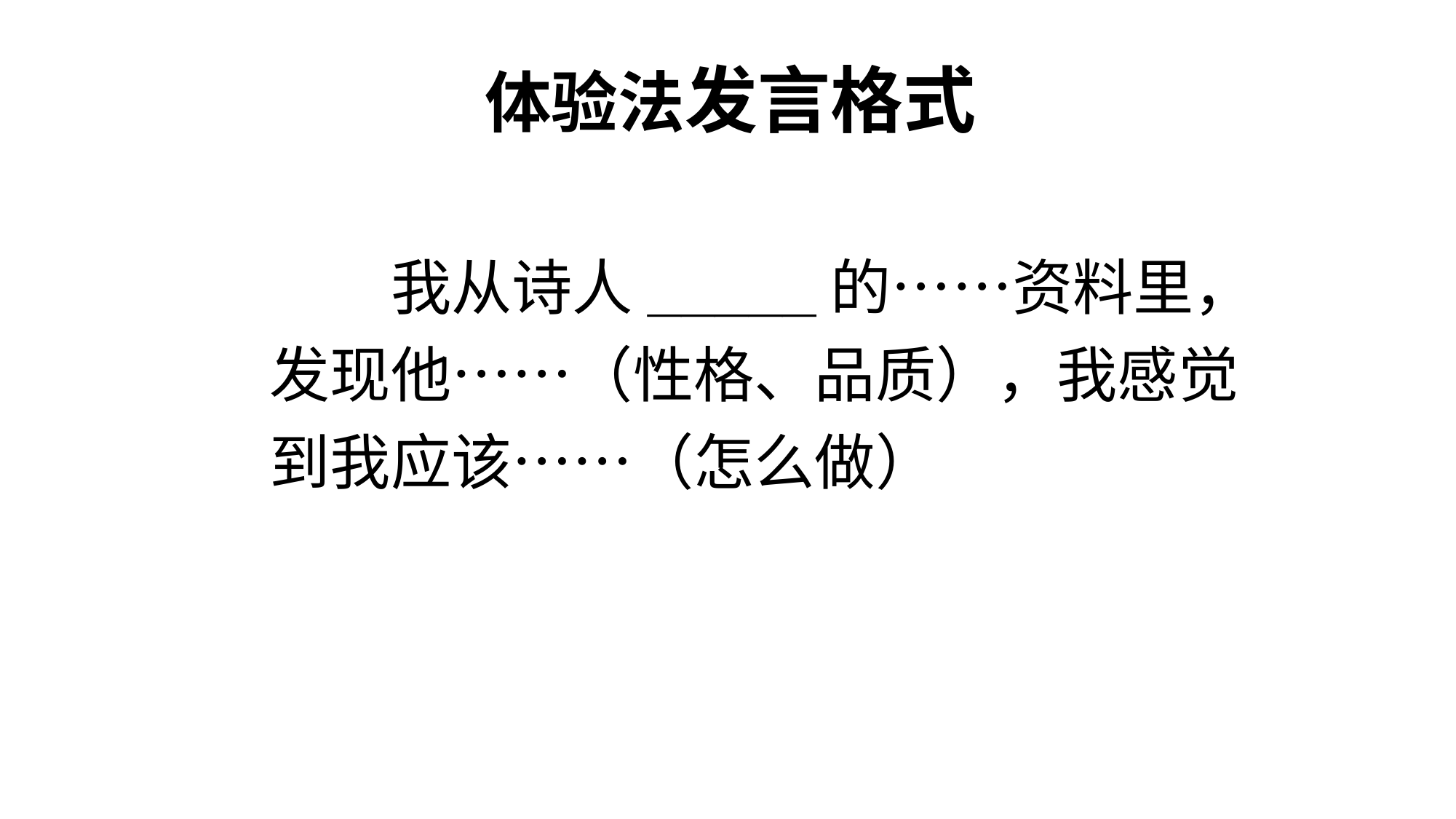

# 体验法发言格式
　　我从诗人_____的……资料里，发现他……（性格、品质），我感觉到我应该……（怎么做）